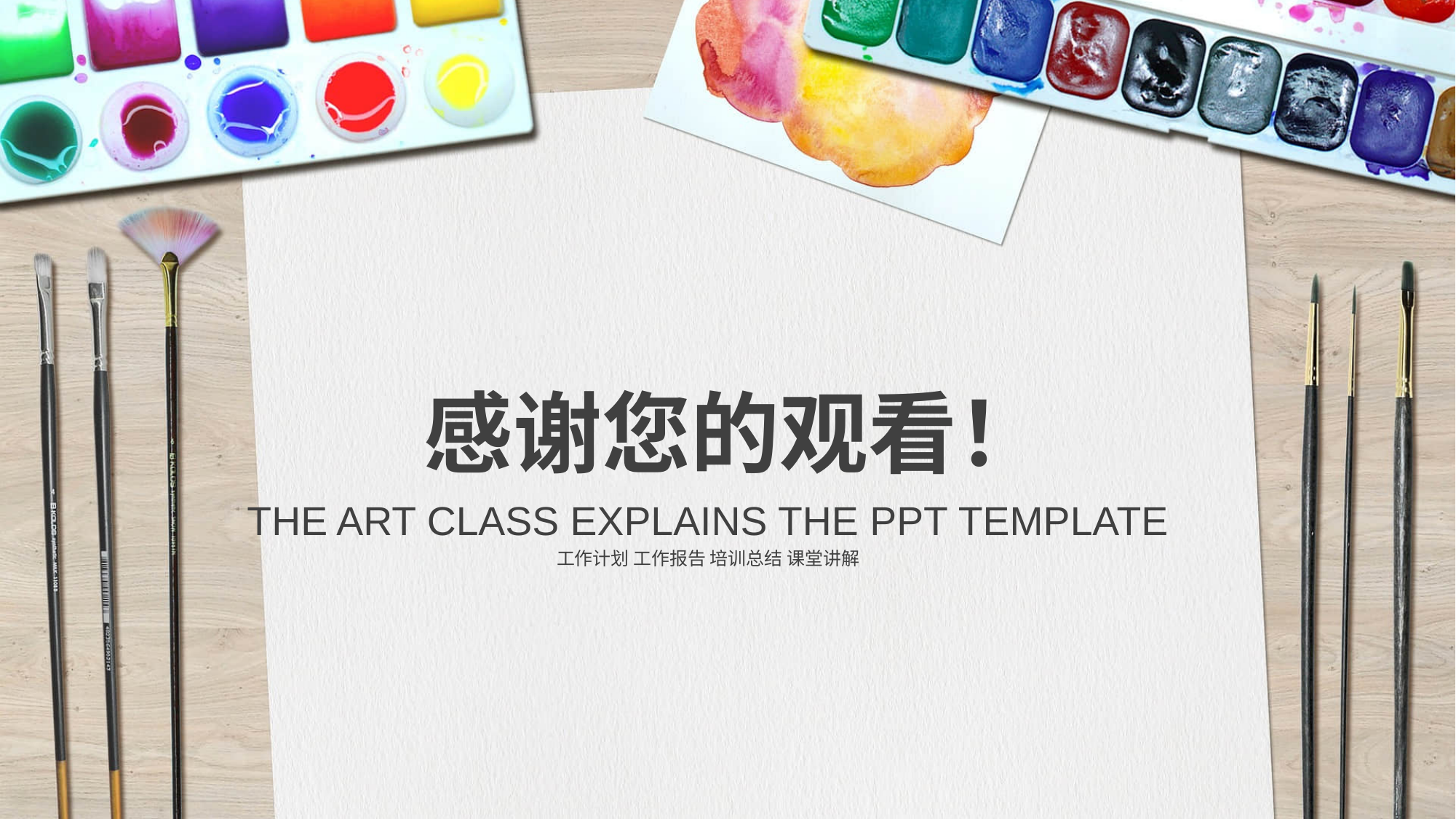

感谢您的观看！
THE ART CLASS EXPLAINS THE PPT TEMPLATE
工作计划 工作报告 培训总结 课堂讲解